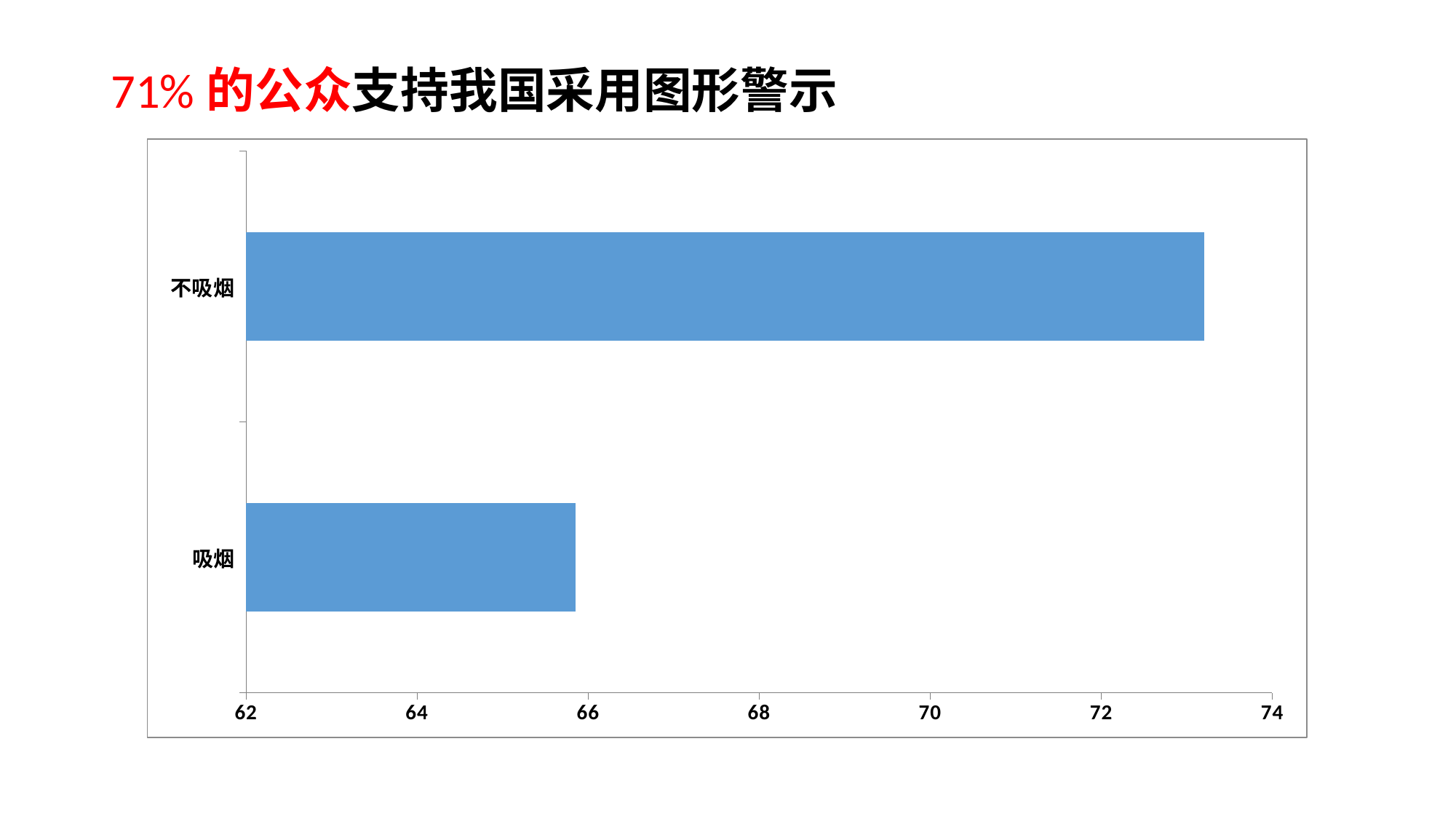

# 71%的公众支持我国采用图形警示

### Chart

| Category |  |
|---|---|
| 吸烟 | 65.8508158508158 |
| 不吸烟 | 73.2057416267943 |